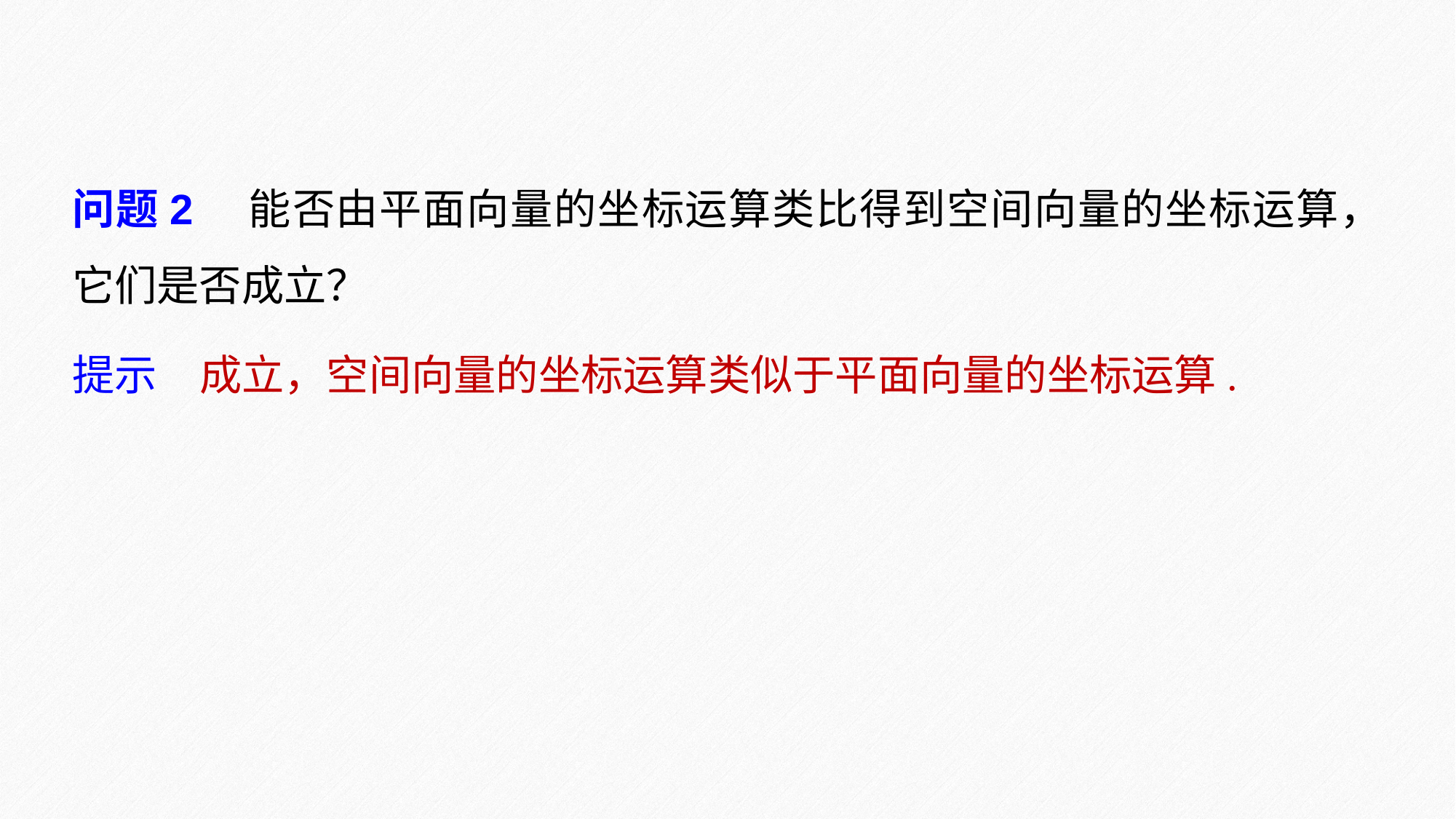

问题2　能否由平面向量的坐标运算类比得到空间向量的坐标运算，它们是否成立？
提示　成立，空间向量的坐标运算类似于平面向量的坐标运算.